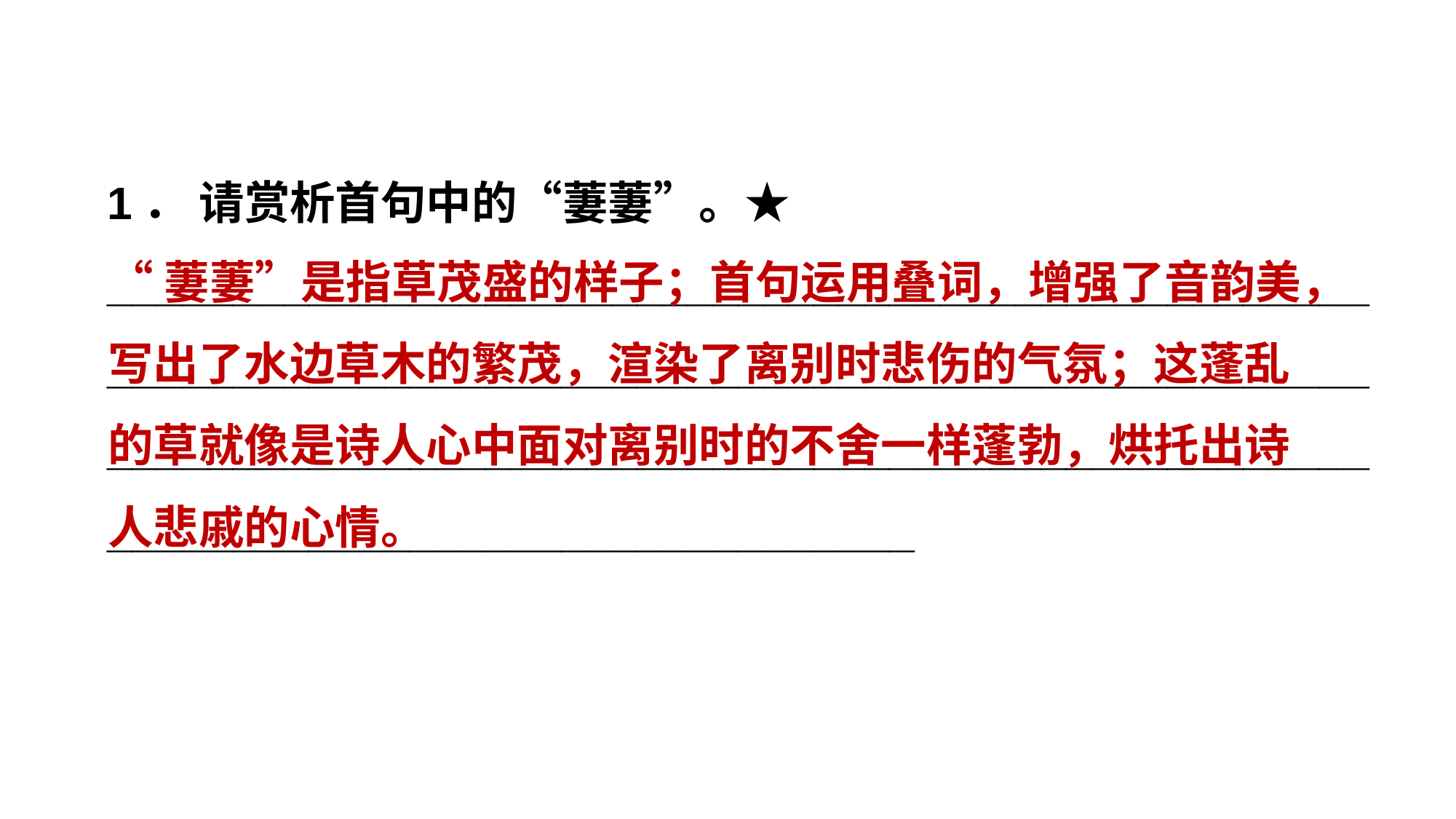

1． 请赏析首句中的“萋萋”。★
______________________________________________________________________________________________________________________________________________________________________________________
“萋萋”是指草茂盛的样子；首句运用叠词，增强了音韵美，写出了水边草木的繁茂，渲染了离别时悲伤的气氛；这蓬乱的草就像是诗人心中面对离别时的不舍一样蓬勃，烘托出诗人悲戚的心情。